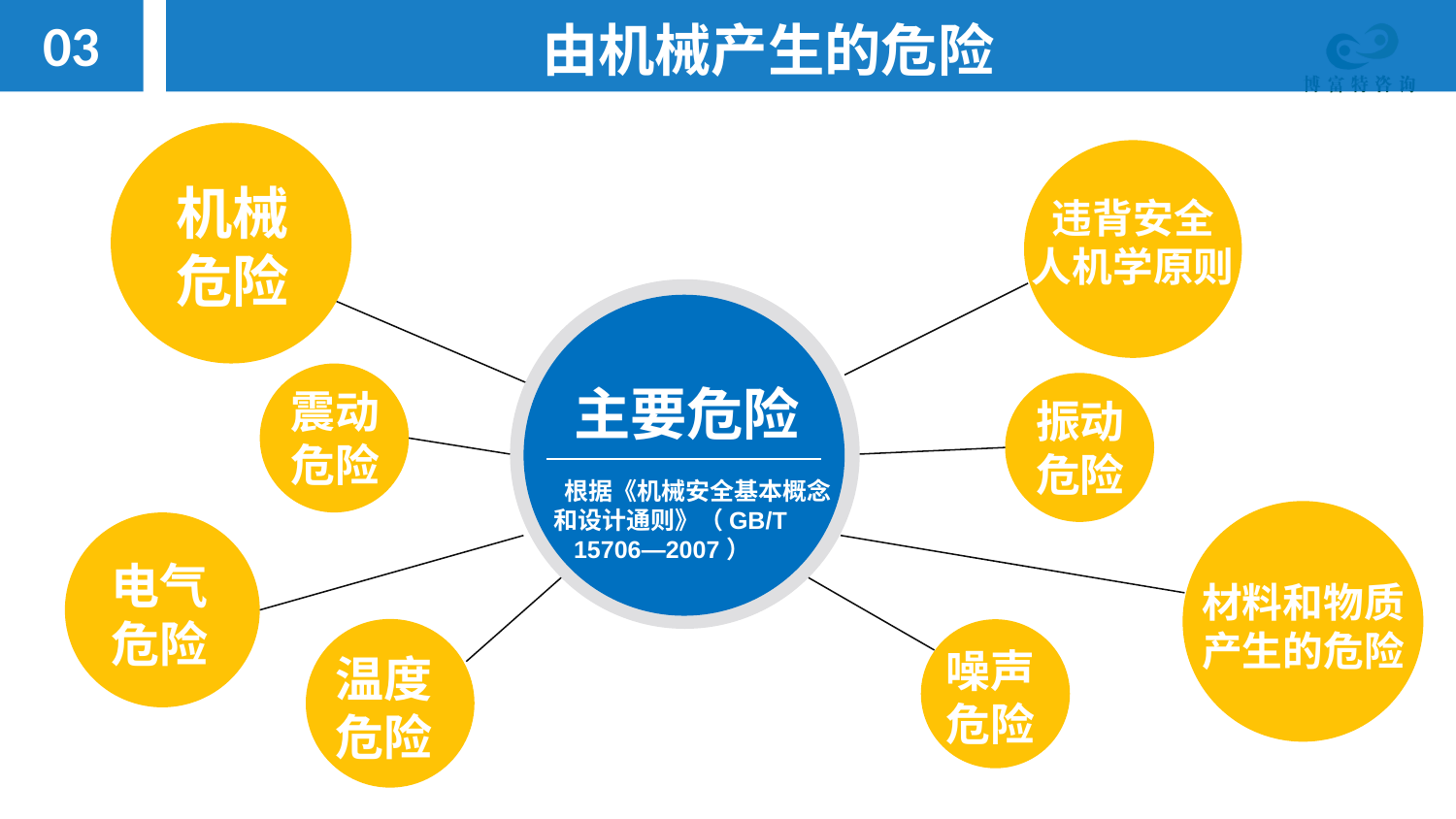

03
由机械产生的危险

机械
危险

违背安全
人机学原则

主要危险

震动
危险

振动
危险
 根据《机械安全基本概念和设计通则》（GB/T
   15706—2007）

材料和物质产生的危险

电气
危险

温度
危险

噪声
危险